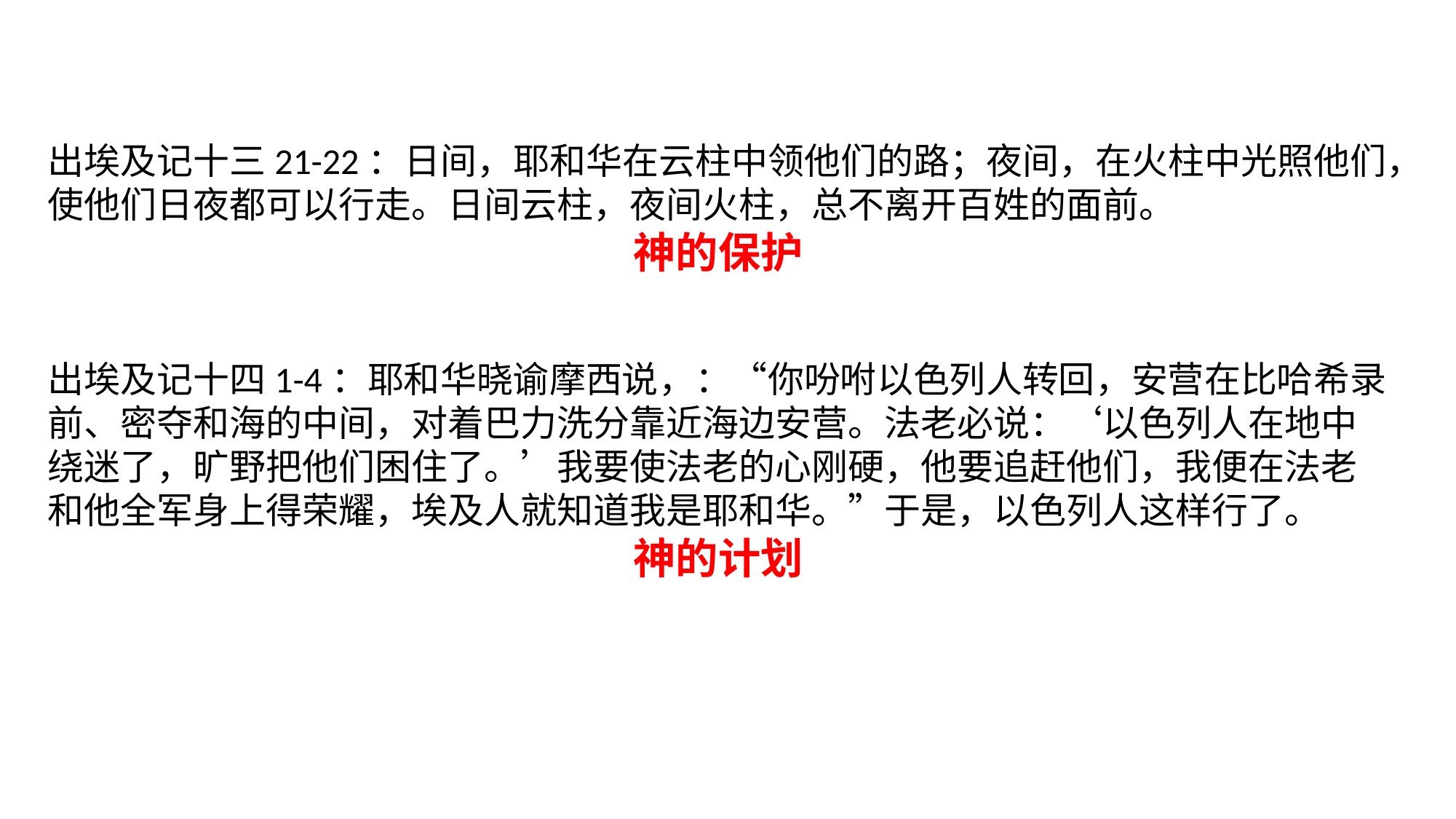

出埃及记十三21-22：日间，耶和华在云柱中领他们的路；夜间，在火柱中光照他们，使他们日夜都可以行走。日间云柱，夜间火柱，总不离开百姓的面前。
神的保护

出埃及记十四1-4：耶和华晓谕摩西说，：“你吩咐以色列人转回，安营在比哈希录前、密夺和海的中间，对着巴力洗分靠近海边安营。法老必说：‘以色列人在地中绕迷了，旷野把他们困住了。’我要使法老的心刚硬，他要追赶他们，我便在法老和他全军身上得荣耀，埃及人就知道我是耶和华。”于是，以色列人这样行了。
神的计划